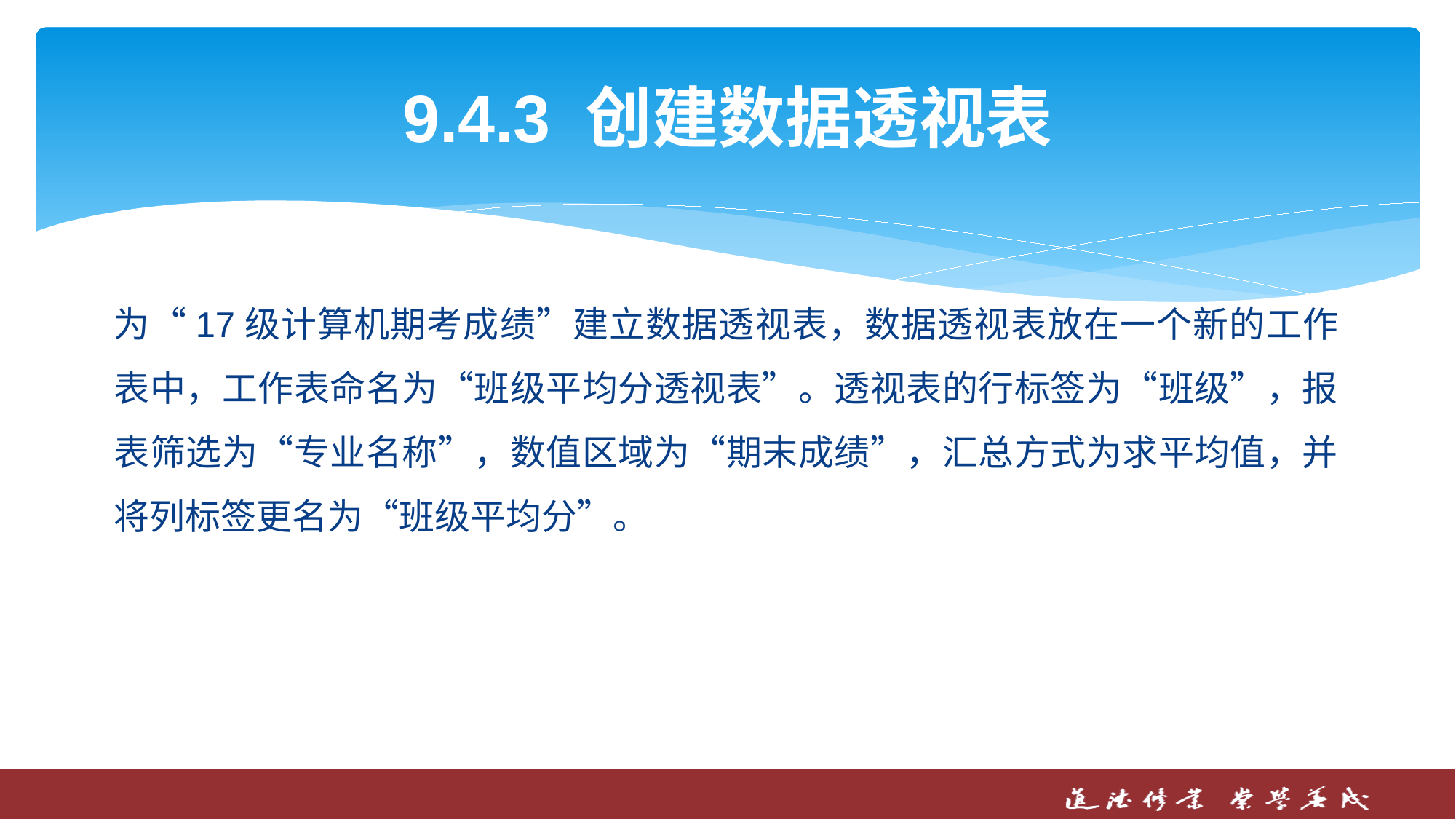

# 9.4.3 创建数据透视表
为“17级计算机期考成绩”建立数据透视表，数据透视表放在一个新的工作表中，工作表命名为“班级平均分透视表”。透视表的行标签为“班级”，报表筛选为“专业名称”，数值区域为“期末成绩”，汇总方式为求平均值，并将列标签更名为“班级平均分”。